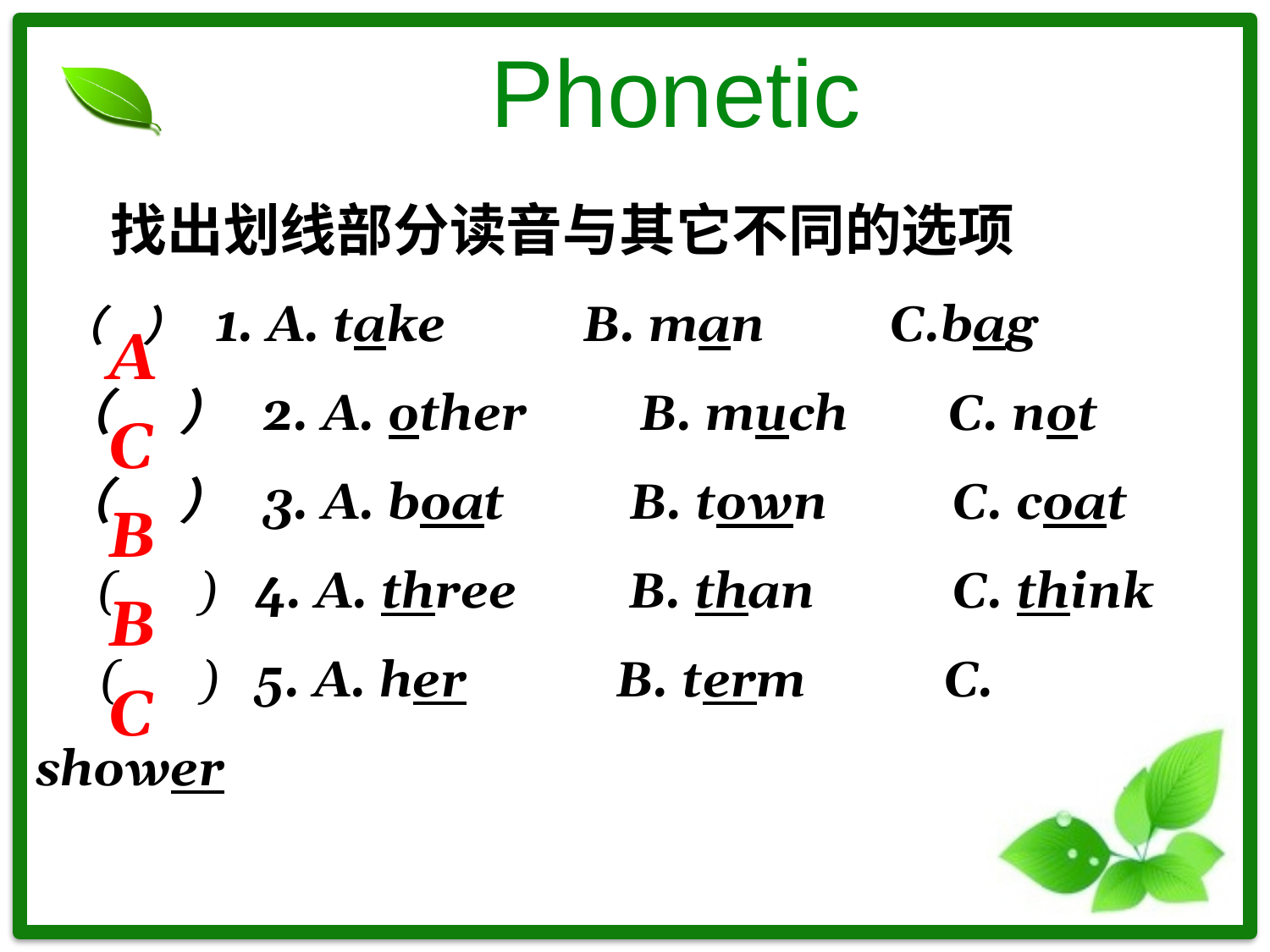

# Phonetic
    找出划线部分读音与其它不同的选项
（    ）  1. A. take           B. man          C.bag
（      ）  2. A. other         B. much        C. not
（      ）  3. A. boat          B. town          C. coat
   (       )   4. A. three         B. than           C. think
   (       )   5. A. her            B. term           C. shower
A
C
B
B
C